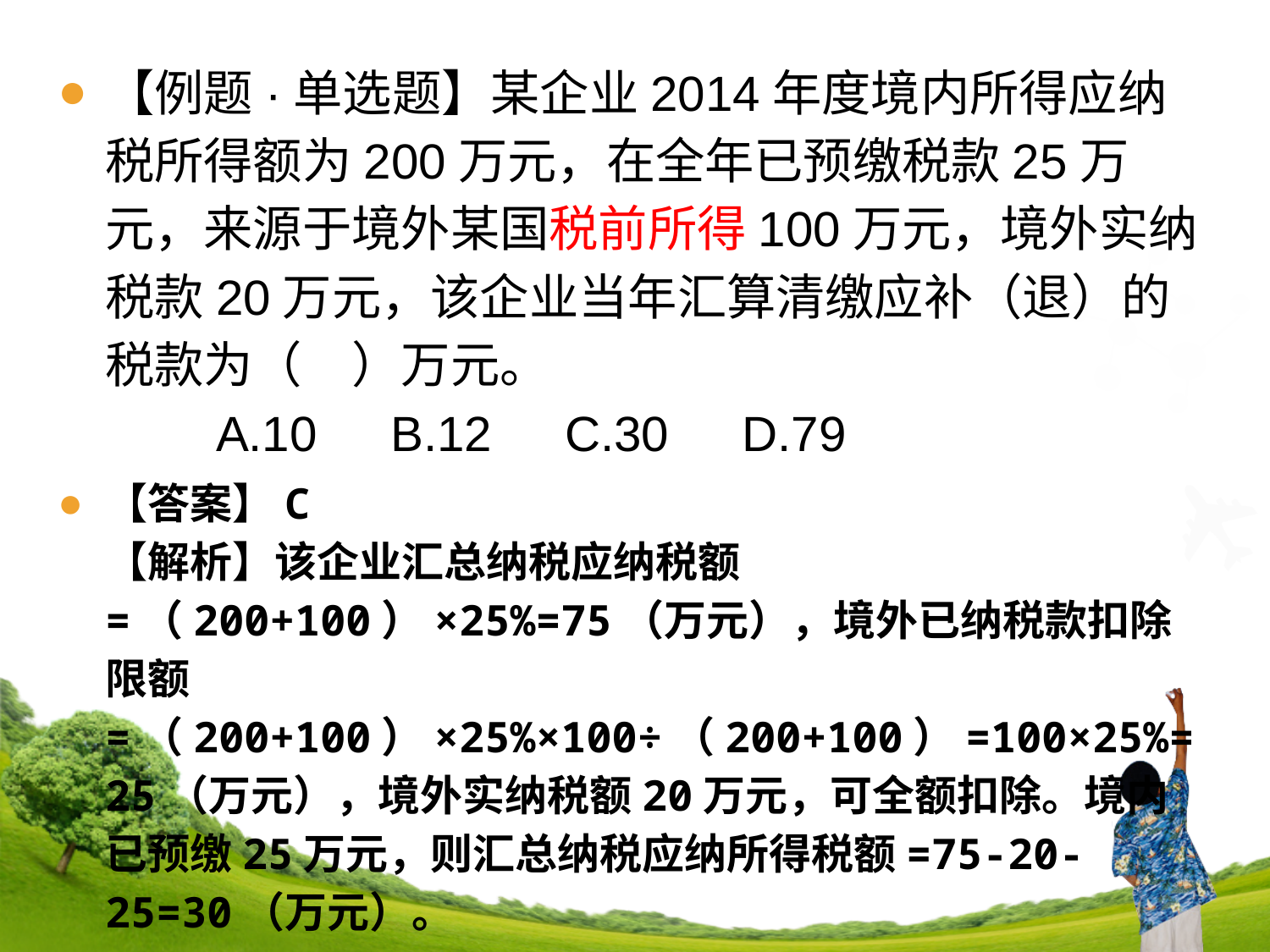

【例题·单选题】某企业2014年度境内所得应纳税所得额为200万元，在全年已预缴税款25万元，来源于境外某国税前所得100万元，境外实纳税款20万元，该企业当年汇算清缴应补（退）的税款为（　）万元。
　　A.10　B.12　C.30　D.79
【答案】C
【解析】该企业汇总纳税应纳税额 =（200+100）×25%=75（万元），境外已纳税款扣除限额 =（200+100）×25%×100÷（200+100）=100×25%=25（万元），境外实纳税额20万元，可全额扣除。境内已预缴25万元，则汇总纳税应纳所得税额=75-20-25=30（万元）。